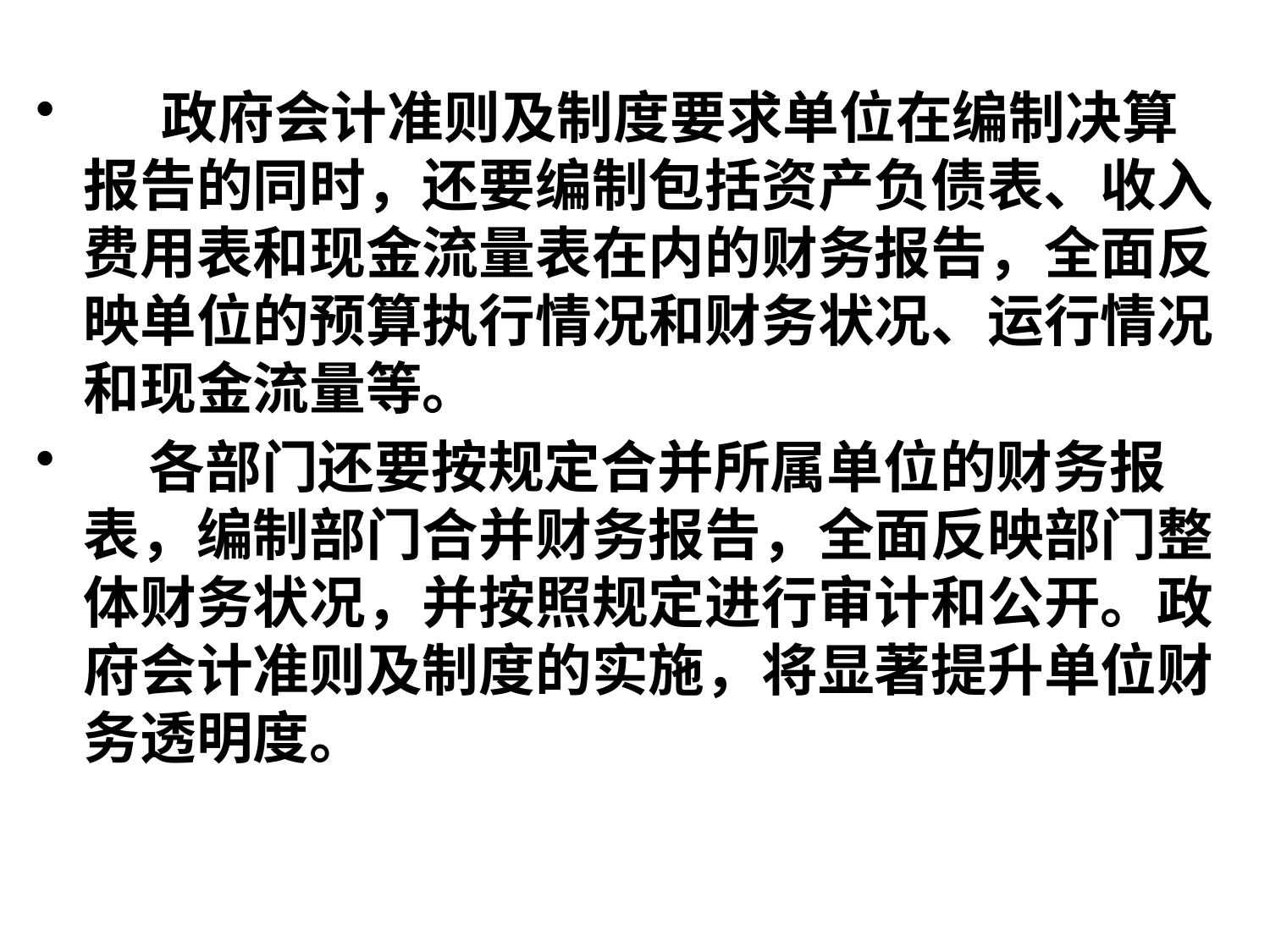

政府会计准则及制度要求单位在编制决算报告的同时，还要编制包括资产负债表、收入费用表和现金流量表在内的财务报告，全面反映单位的预算执行情况和财务状况、运行情况和现金流量等。
    各部门还要按规定合并所属单位的财务报表，编制部门合并财务报告，全面反映部门整体财务状况，并按照规定进行审计和公开。政府会计准则及制度的实施，将显著提升单位财务透明度。